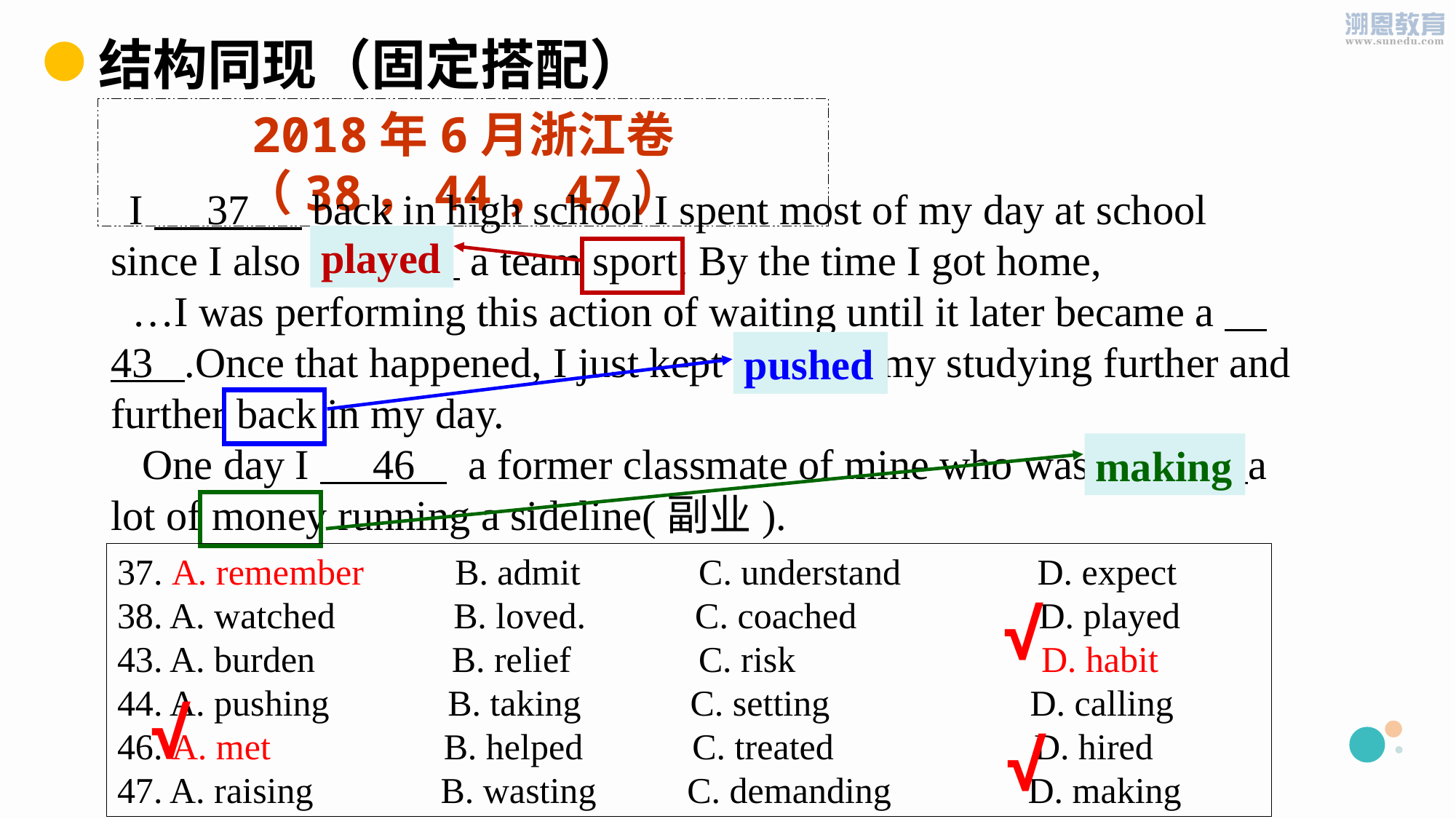

结构同现（固定搭配）

2018年6月浙江卷（38，44，47）
   I      37      back in high school I spent most of my day at school since I also      38      a team sport. By the time I got home,
  …I was performing this action of waiting until it later became a      43   .Once that happened, I just kept      44     my studying further and further back in my day.
   One day I      46     a former classmate of mine who was      47     a lot of money running a sideline(副业).
played

pushed

making

37. A. remember          B. admit             C. understand               D. expect
38. A. watched             B. loved.            C. coached                    D. played
43. A. burden               B. relief              C. risk                           D. habit
44. A. pushing             B. taking            C. setting                      D. calling
46. A. met                   B. helped            C. treated                      D. hired
47. A. raising              B. wasting          C. demanding               D. making

√
√
√
PPT模板下载：www.1ppt.com/moban/     行业PPT模板：www.1ppt.com/hangye/
节日PPT模板：www.1ppt.com/jieri/           PPT素材下载：www.1ppt.com/sucai/
PPT背景图片：www.1ppt.com/beijing/      PPT图表下载：www.1ppt.com/tubiao/
优秀PPT下载：www.1ppt.com/xiazai/        PPT教程： www.1ppt.com/powerpoint/
Word教程： www.1ppt.com/word/              Excel教程：www.1ppt.com/excel/
资料下载：www.1ppt.com/ziliao/                PPT课件下载：www.1ppt.com/kejian/
范文下载：www.1ppt.com/fanwen/             试卷下载：www.1ppt.com/shiti/
教案下载：www.1ppt.com/jiaoan/
字体下载：www.1ppt.com/ziti/